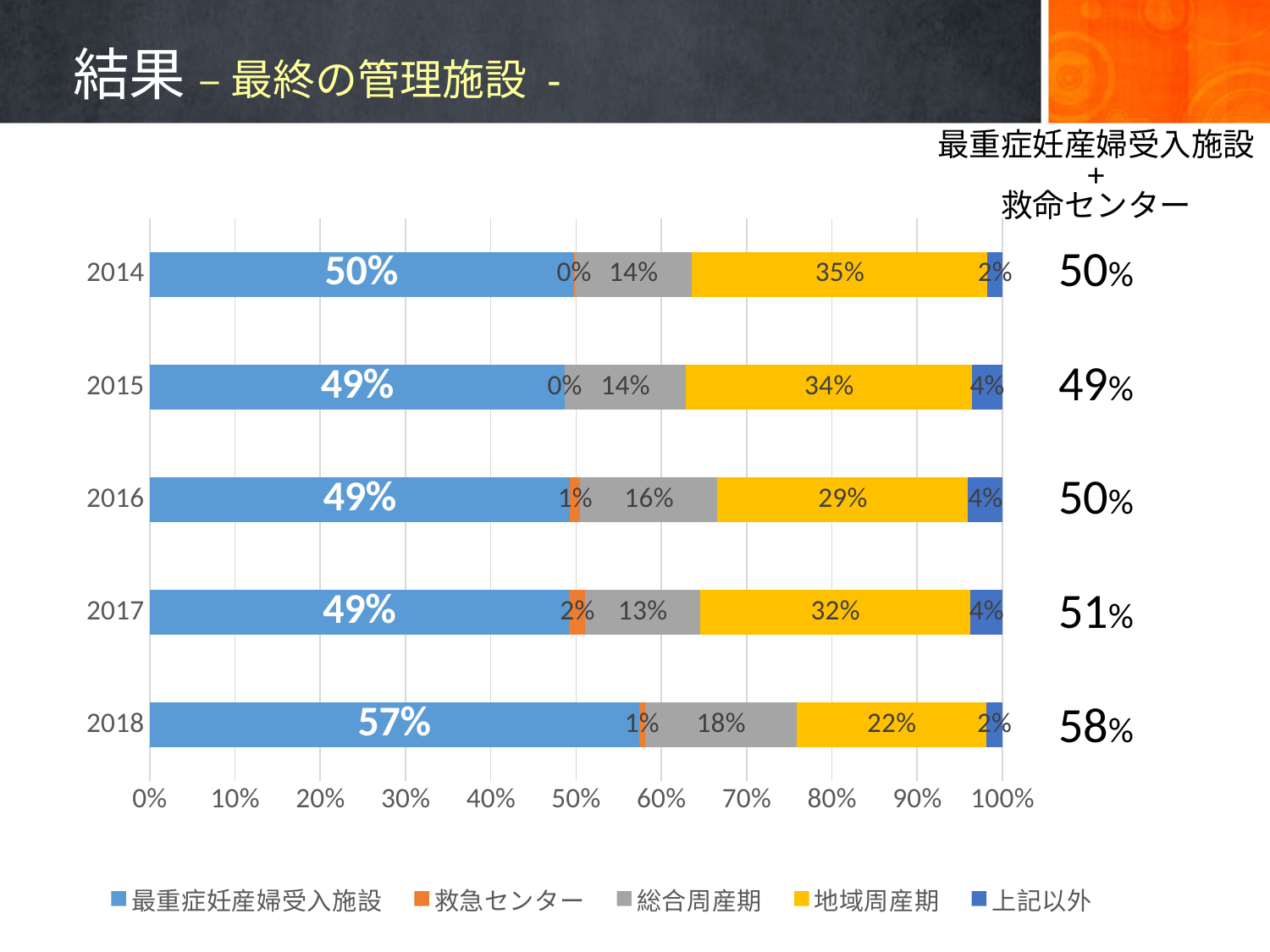

# 結果 – 最終の管理施設 -
最重症妊産婦受入施設
+
救命センター

### Chart

| Category | 最重症妊産婦受入施設 | 救急センター | 総合周産期 | 地域周産期 | 上記以外 |
|---|---|---|---|---|---|
| 2018 | 0.5737704918032787 | 0.00702576112412178 | 0.17798594847775176 | 0.2224824355971897 | 0.01873536299765808 |
| 2017 | 0.49193548387096775 | 0.01881720430107527 | 0.13440860215053763 | 0.3172043010752688 | 0.03763440860215054 |
| 2016 | 0.49246231155778897 | 0.01256281407035176 | 0.16080402010050251 | 0.29396984924623115 | 0.04020100502512563 |
| 2015 | 0.4866666666666667 | 0.0 | 0.14222222222222222 | 0.33555555555555555 | 0.035555555555555556 |
| 2014 | 0.49625935162094764 | 0.0024937655860349127 | 0.1371571072319202 | 0.34663341645885287 | 0.017456359102244388 |
50%
49%
50%
51%
58%